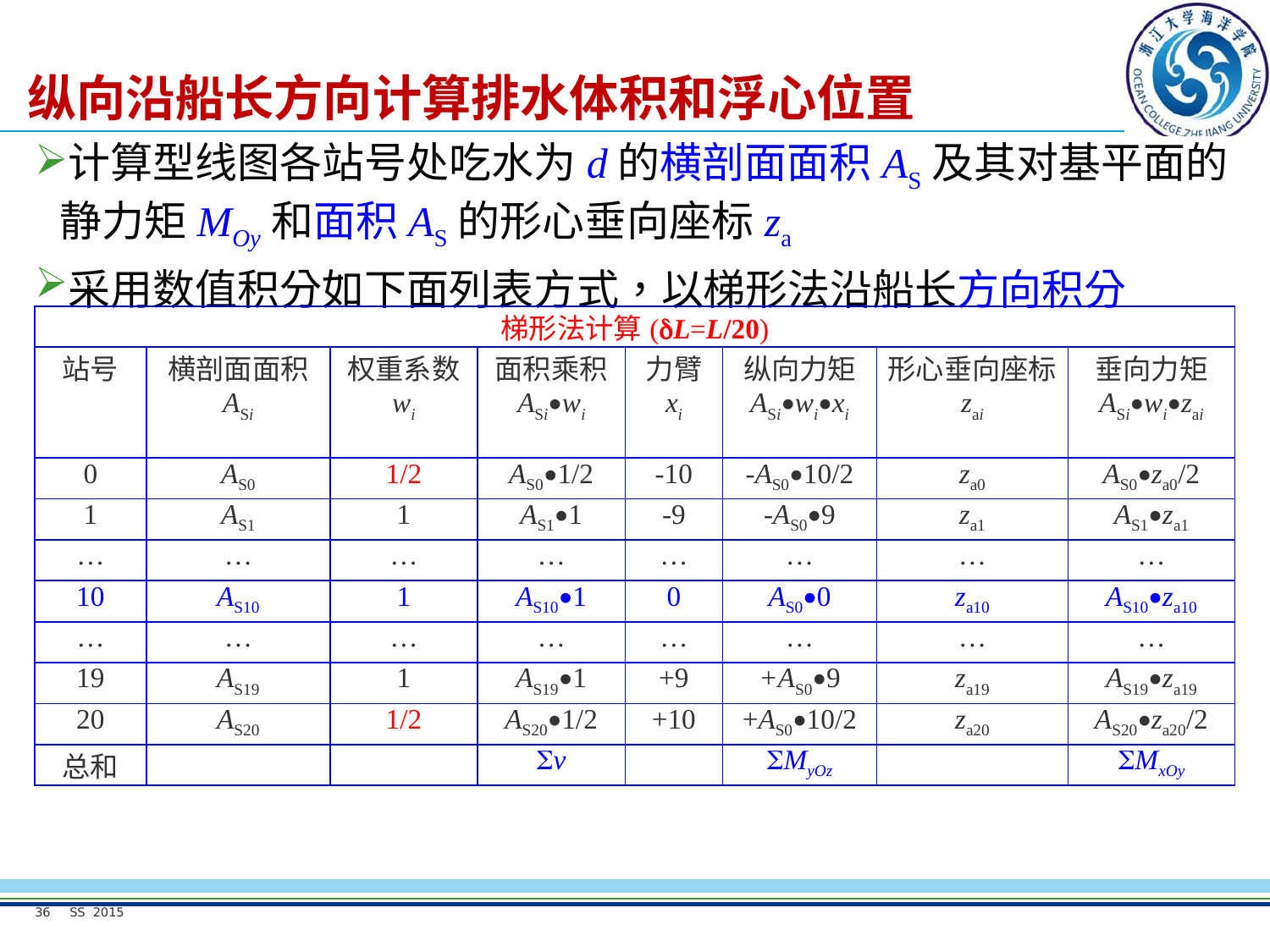

# 纵向沿船长方向计算排水体积和浮心位置
计算型线图各站号处吃水为d的横剖面面积AS及其对基平面的静力矩MOy和面积AS的形心垂向座标za
采用数值积分如下面列表方式，以梯形法沿船长方向积分
| 梯形法计算(δL=L/20) |  |  |  |  |  |  |  |
| --- | --- | --- | --- | --- | --- | --- | --- |
| 站号 | 横剖面面积 ASi | 权重系数 wi | 面积乘积 ASi•wi | 力臂 xi | 纵向力矩 ASi•wi•xi | 形心垂向座标 zai | 垂向力矩 ASi•wi•zai |
| 0 | AS0 | 1/2 | AS0•1/2 | -10 | -AS0•10/2 | za0 | AS0•za0/2 |
| 1 | AS1 | 1 | AS1•1 | -9 | -AS0•9 | za1 | AS1•za1 |
| … | … | … | … | … | … | … | … |
| 10 | AS10 | 1 | AS10•1 | 0 | AS0•0 | za10 | AS10•za10 |
| … | … | … | … | … | … | … | … |
| 19 | AS19 | 1 | AS19•1 | +9 | +AS0•9 | za19 | AS19•za19 |
| 20 | AS20 | 1/2 | AS20•1/2 | +10 | +AS0•10/2 | za20 | AS20•za20/2 |
| 总和 |  |  | Σv |  | ΣMyOz |  | ΣMxOy |
36